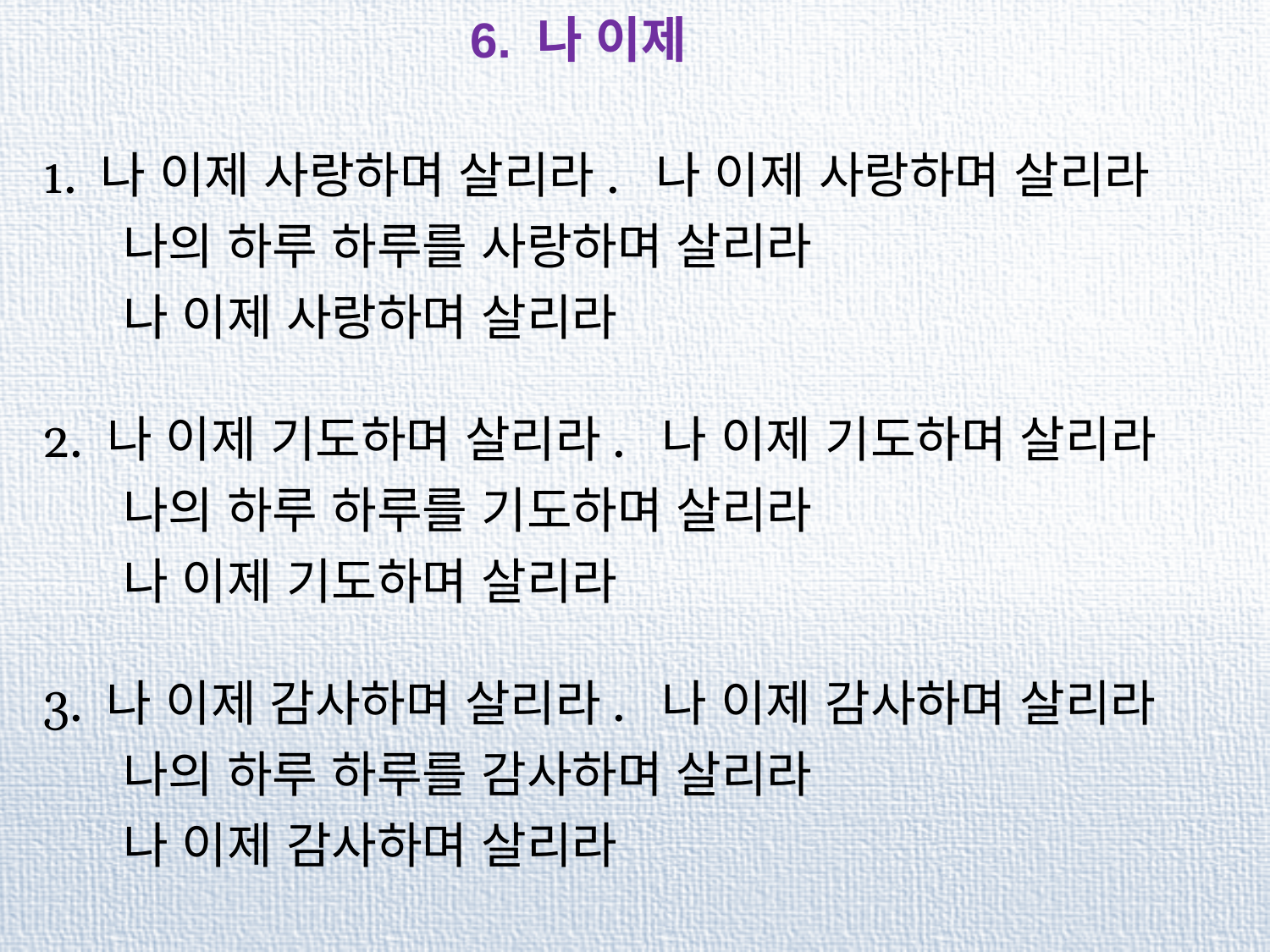

6. 나 이제
1. 나 이제 사랑하며 살리라.  나 이제 사랑하며 살리라
     나의 하루 하루를 사랑하며 살리라
     나 이제 사랑하며 살리라

2. 나 이제 기도하며 살리라.  나 이제 기도하며 살리라
     나의 하루 하루를 기도하며 살리라
     나 이제 기도하며 살리라

3. 나 이제 감사하며 살리라.  나 이제 감사하며 살리라
     나의 하루 하루를 감사하며 살리라
     나 이제 감사하며 살리라